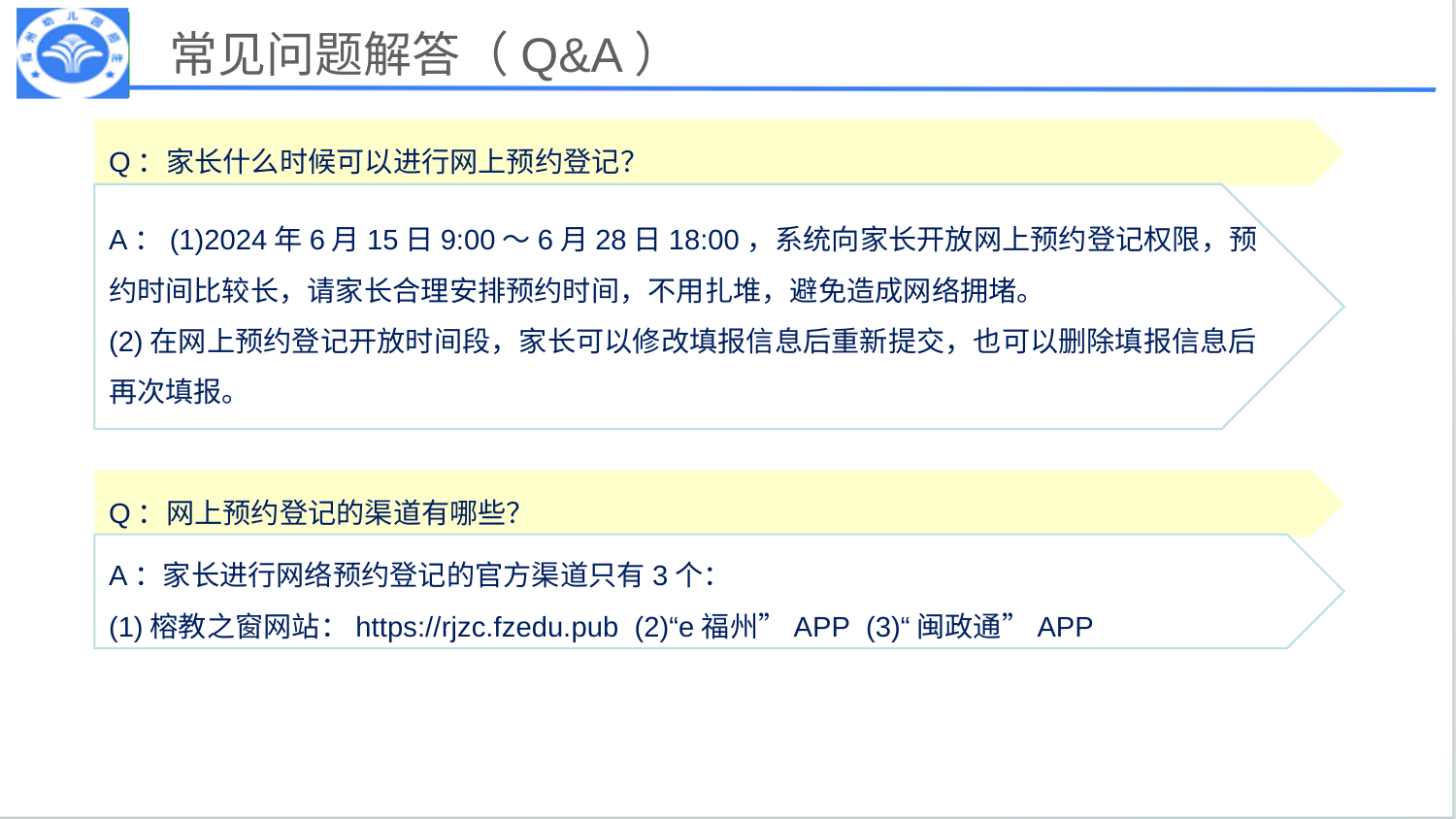

常见问题解答（Q&A）
Q：家长什么时候可以进行网上预约登记？
A：(1)2024年6月15日9:00～6月28日18:00，系统向家长开放网上预约登记权限，预约时间比较长，请家长合理安排预约时间，不用扎堆，避免造成网络拥堵。
(2)在网上预约登记开放时间段，家长可以修改填报信息后重新提交，也可以删除填报信息后再次填报。
Q：网上预约登记的渠道有哪些？
A：家长进行网络预约登记的官方渠道只有3个：
(1)榕教之窗网站：https://rjzc.fzedu.pub  (2)“e福州”APP  (3)“闽政通”APP